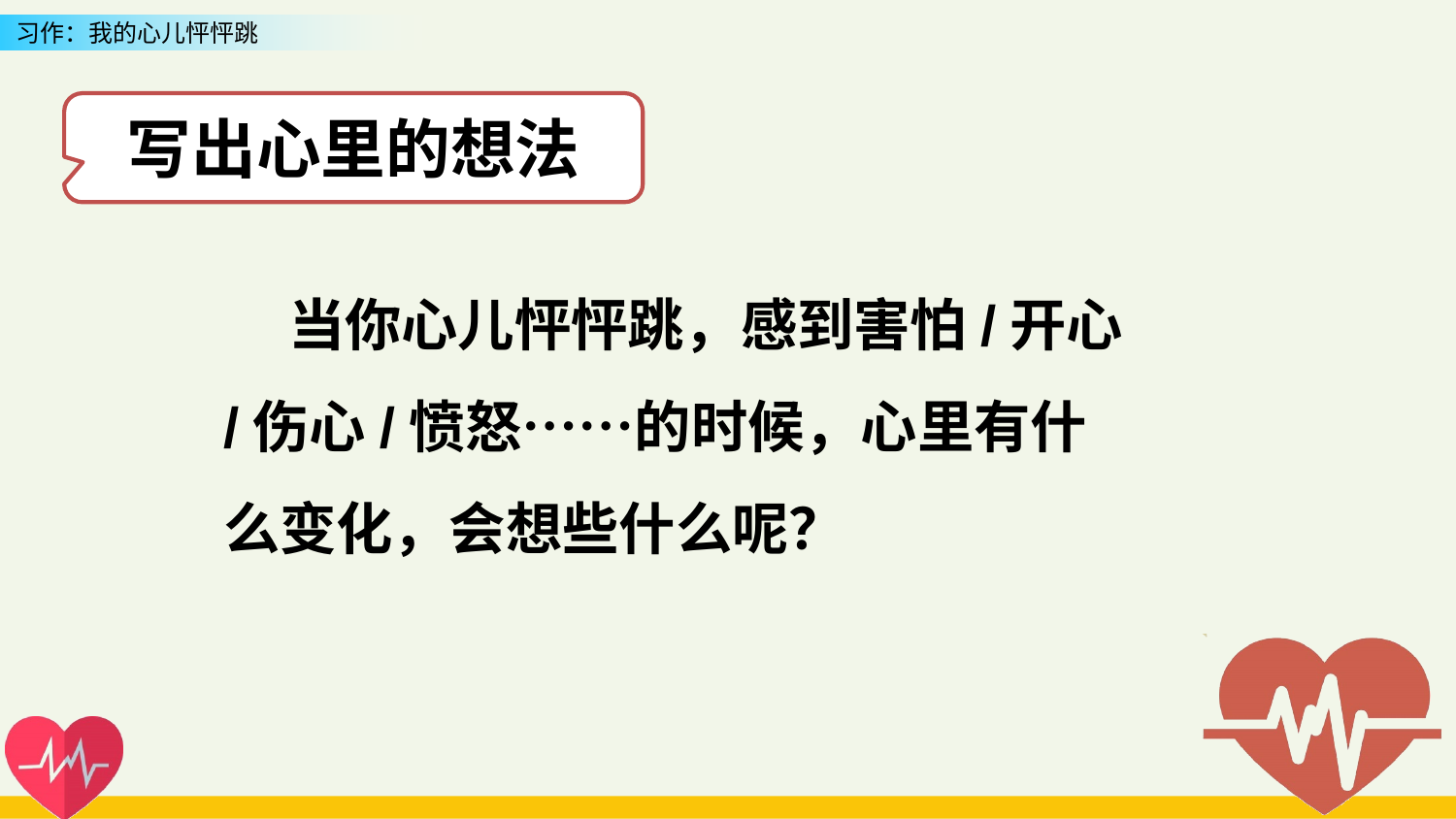

写出心里的想法
    当你心儿怦怦跳，感到害怕/开心/伤心/愤怒……的时候，心里有什么变化，会想些什么呢？